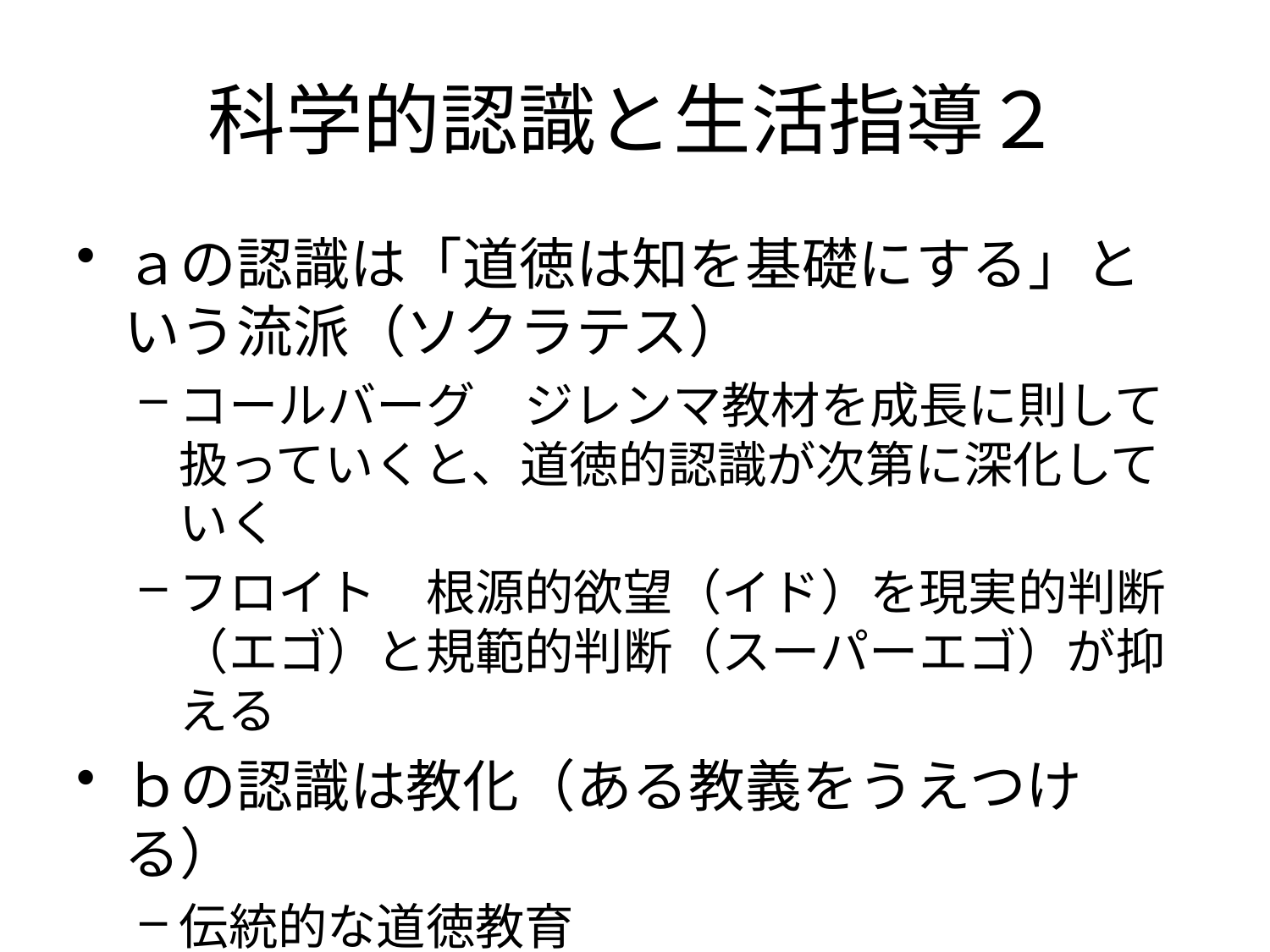

# 科学的認識と生活指導２
ａの認識は「道徳は知を基礎にする」という流派（ソクラテス）
コールバーグ　ジレンマ教材を成長に則して扱っていくと、道徳的認識が次第に深化していく
フロイト　根源的欲望（イド）を現実的判断（エゴ）と規範的判断（スーパーエゴ）が抑える
ｂの認識は教化（ある教義をうえつける）
伝統的な道徳教育